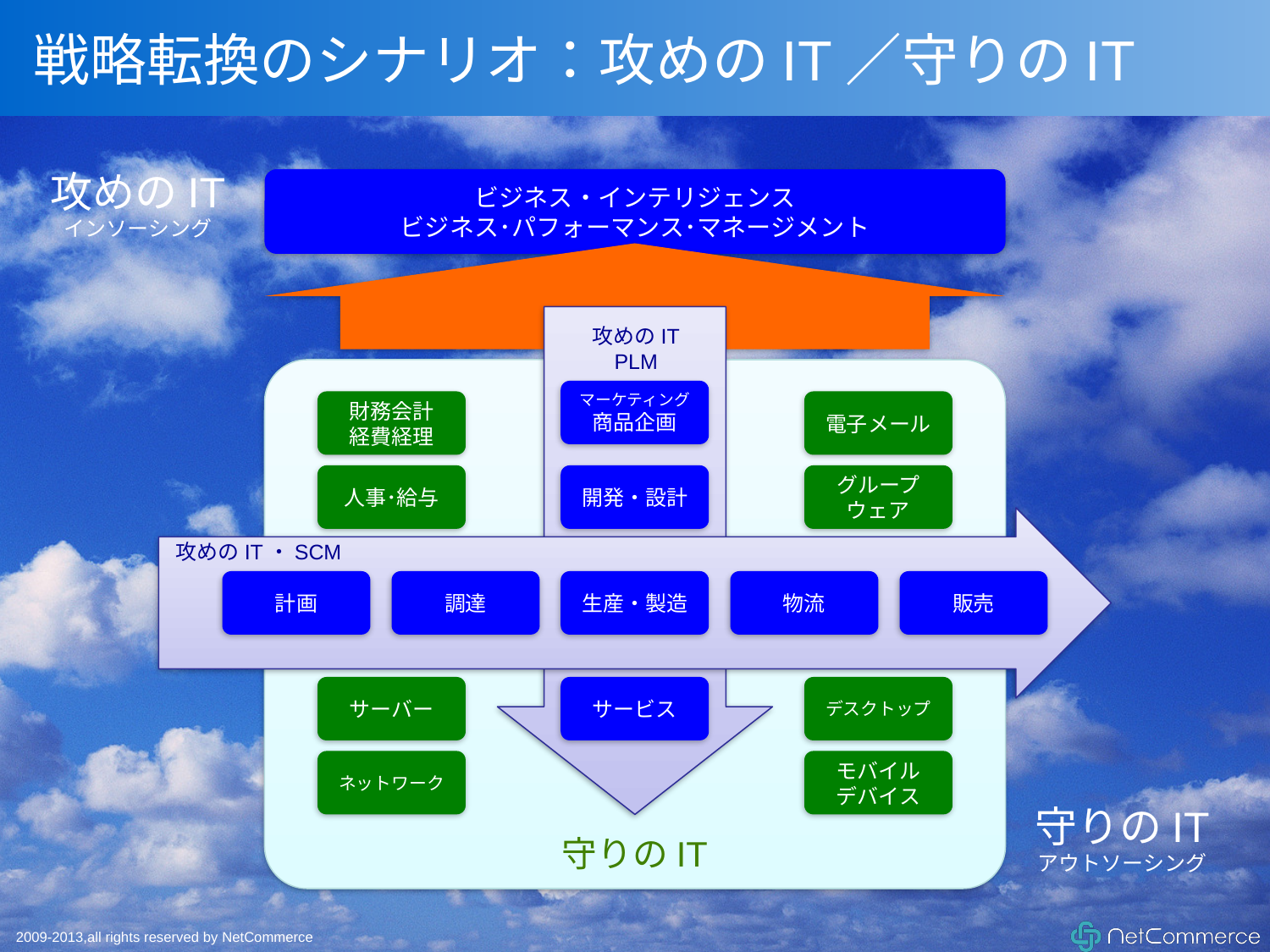

# 戦略転換のシナリオ：攻めのIT／守りのIT
攻めのIT
インソーシング
ビジネス・インテリジェンス
ビジネス･パフォーマンス･マネージメント

攻めのIT
PLM
マーケティング
商品企画
開発・設計
サービス

財務会計
経費経理
電子メール
人事･給与
グループ
ウェア

攻めのIT・SCM
計画
調達
物流
販売
生産・製造
サーバー
デスクトップ
ネットワーク
モバイル
デバイス
守りのIT
アウトソーシング
守りのIT